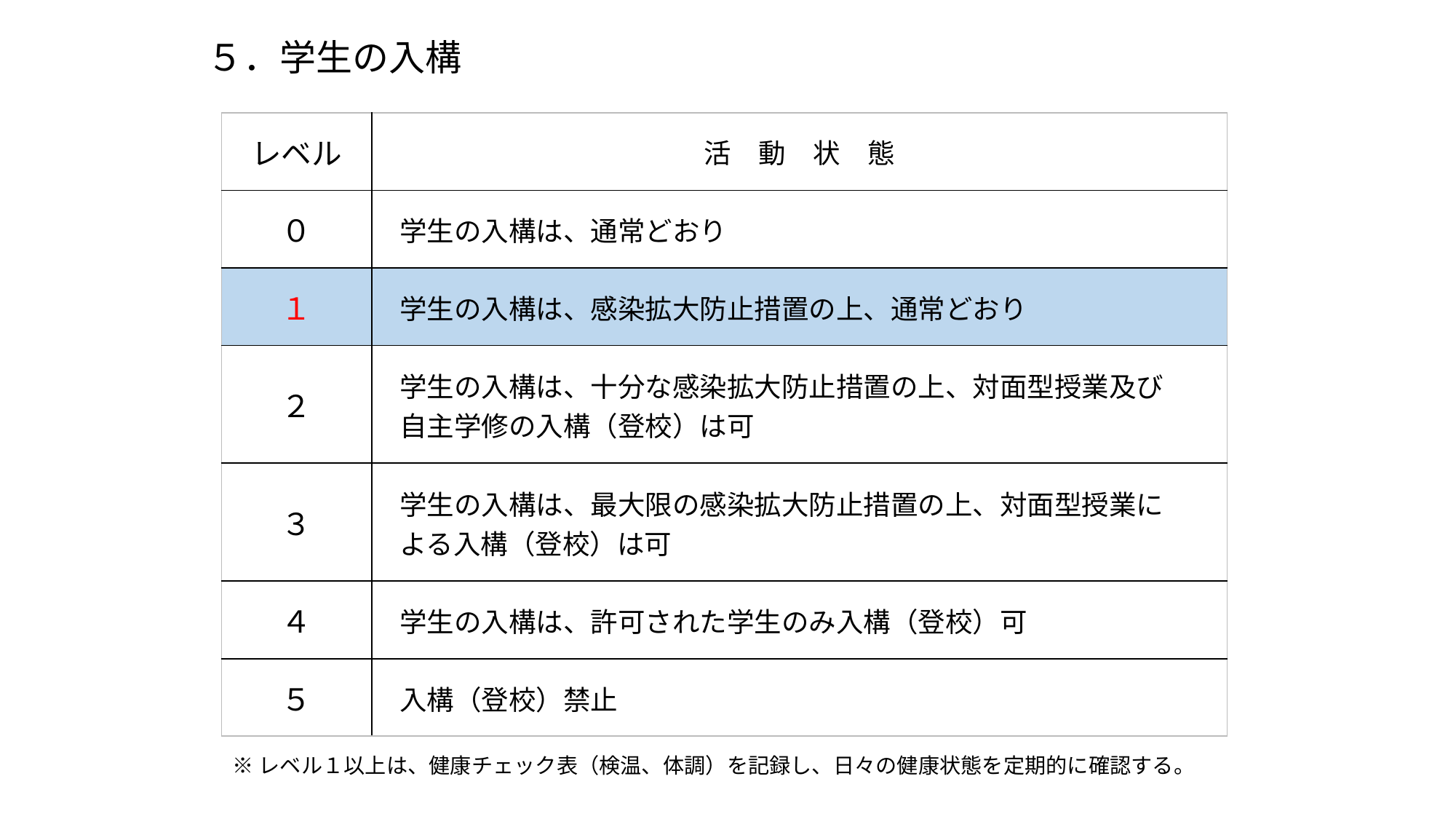

５．学生の入構
| レベル | 活　動　状　態 |
| --- | --- |
| ０ | 学生の入構は、通常どおり |
| １ | 学生の入構は、感染拡大防止措置の上、通常どおり |
| ２ | 学生の入構は、十分な感染拡大防止措置の上、対面型授業及び 　自主学修の入構（登校）は可 |
| ３ | 学生の入構は、最大限の感染拡大防止措置の上、対面型授業に 　よる入構（登校）は可 |
| ４ | 学生の入構は、許可された学生のみ入構（登校）可 |
| ５ | 入構（登校）禁止 |
※レベル１以上は、健康チェック表（検温、体調）を記録し、日々の健康状態を定期的に確認する。